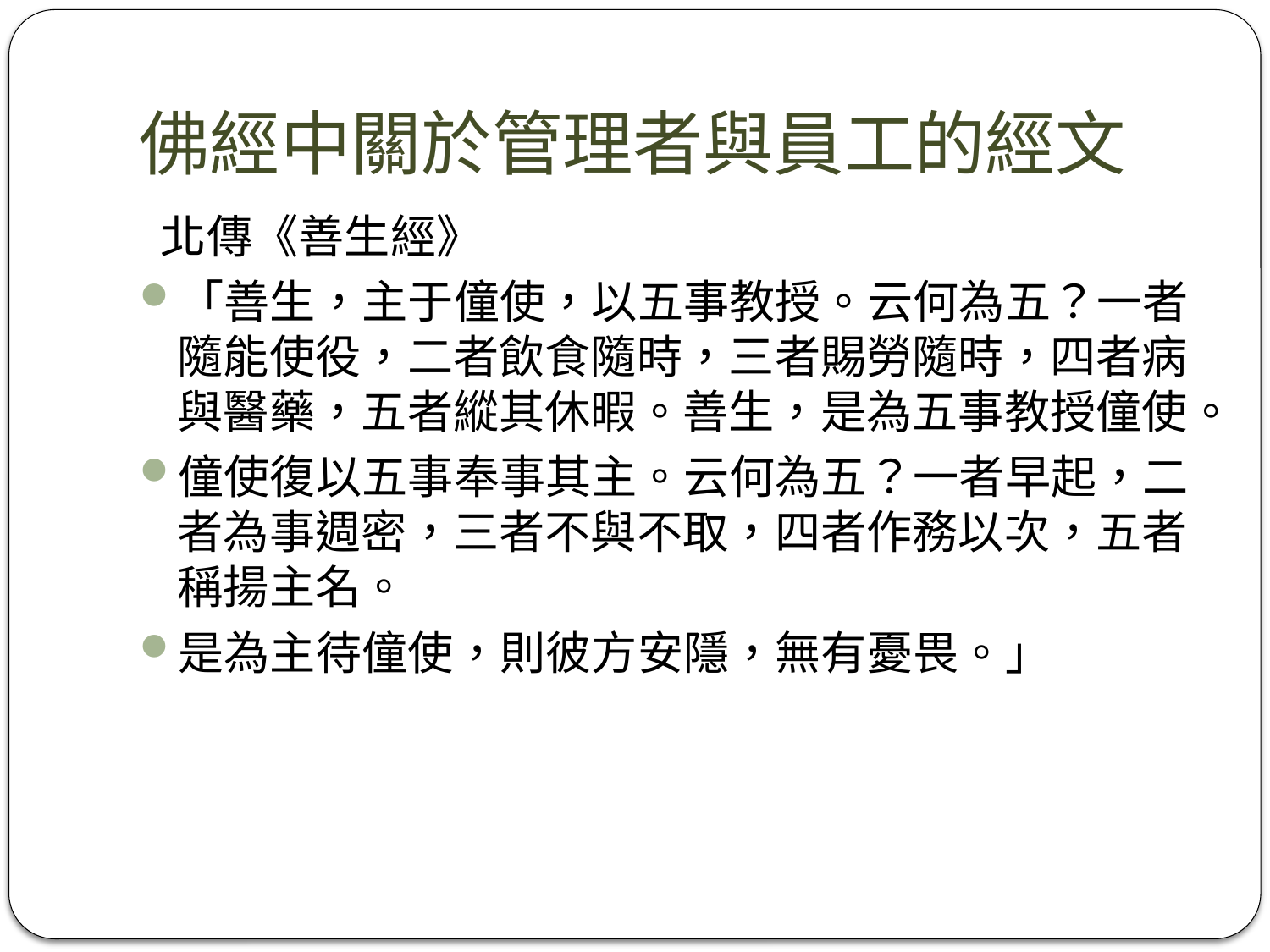

# 佛經中關於管理者與員工的經文
 北傳《善生經》
「善生，主于僮使，以五事教授。云何為五？一者隨能使役，二者飲食隨時，三者賜勞隨時，四者病與醫藥，五者縱其休暇。善生，是為五事教授僮使。
僮使復以五事奉事其主。云何為五？一者早起，二者為事週密，三者不與不取，四者作務以次，五者稱揚主名。
是為主待僮使，則彼方安隱，無有憂畏。」